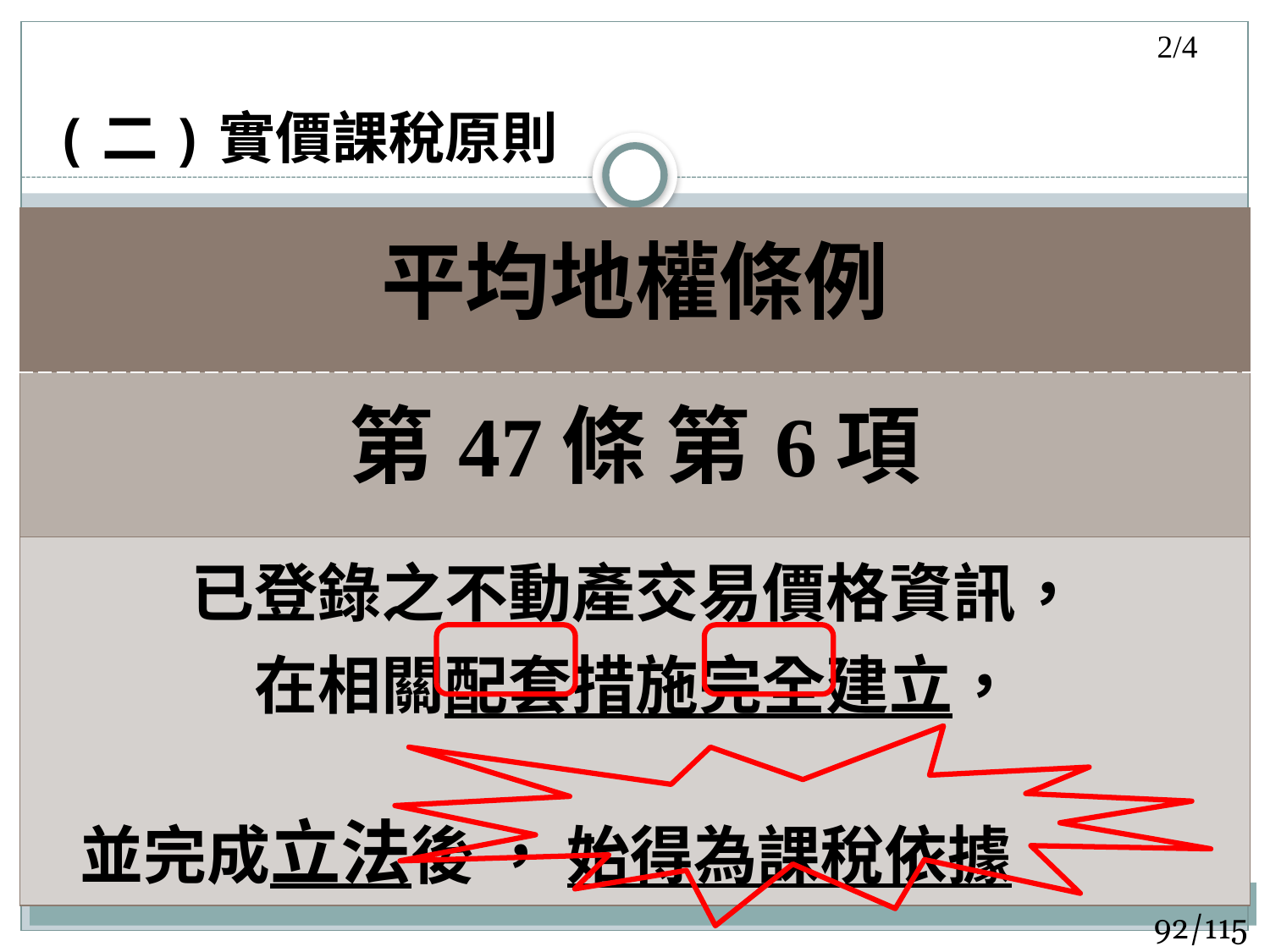

2/4
# (二)實價課稅原則

| 平均地權條例 |
| --- |
| 第47條 第6項 |
| 已登錄之不動產交易價格資訊， 在相關配套措施完全建立， 並完成立法後 ， 始得為課稅依據 |